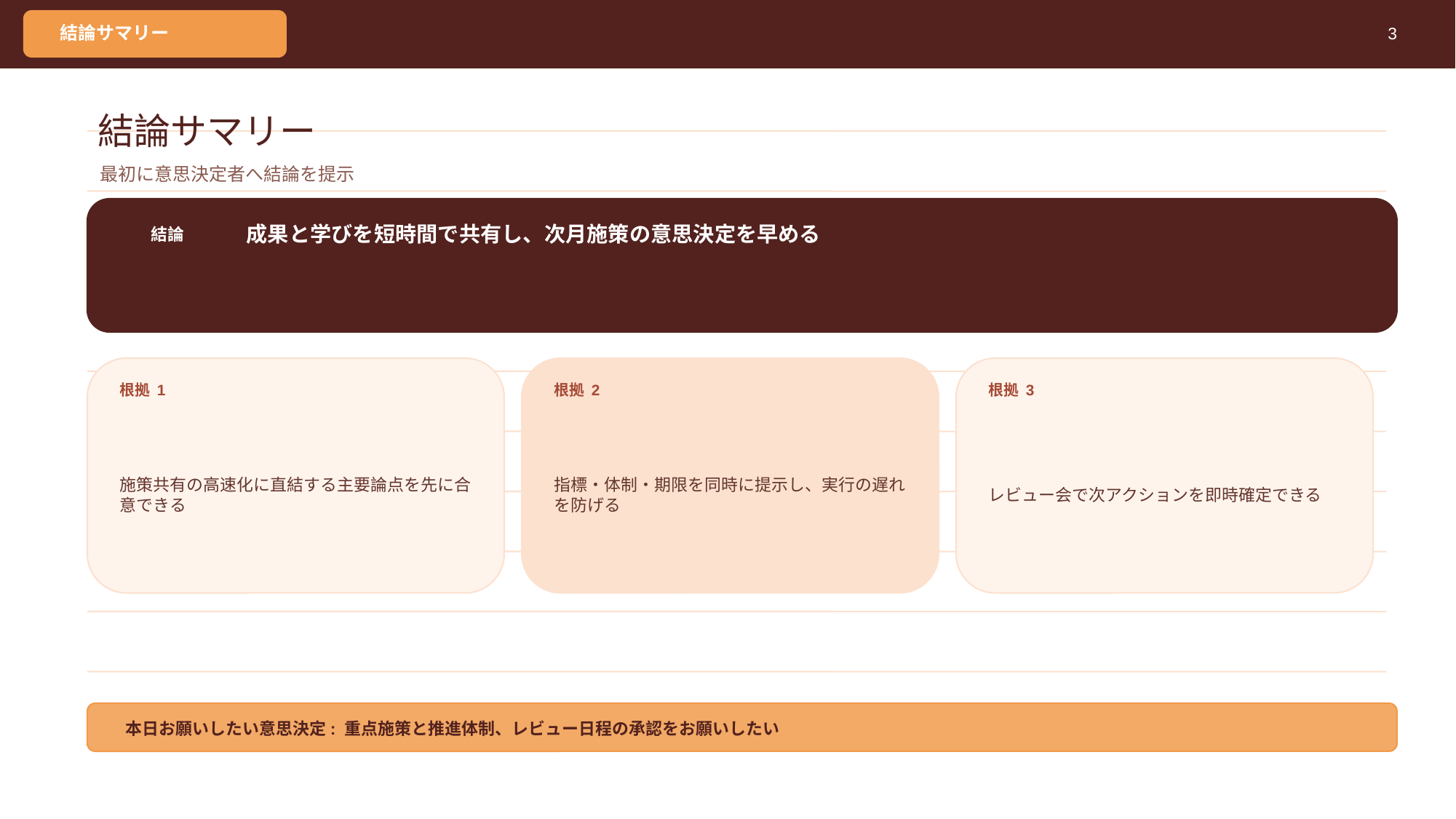

結論サマリー
3
結論サマリー

最初に意思決定者へ結論を提示

成果と学びを短時間で共有し、次月施策の意思決定を早める
結論

根拠 1
根拠 2
根拠 3
施策共有の高速化に直結する主要論点を先に合意できる
指標・体制・期限を同時に提示し、実行の遅れを防げる
レビュー会で次アクションを即時確定できる

本日お願いしたい意思決定: 重点施策と推進体制、レビュー日程の承認をお願いしたい